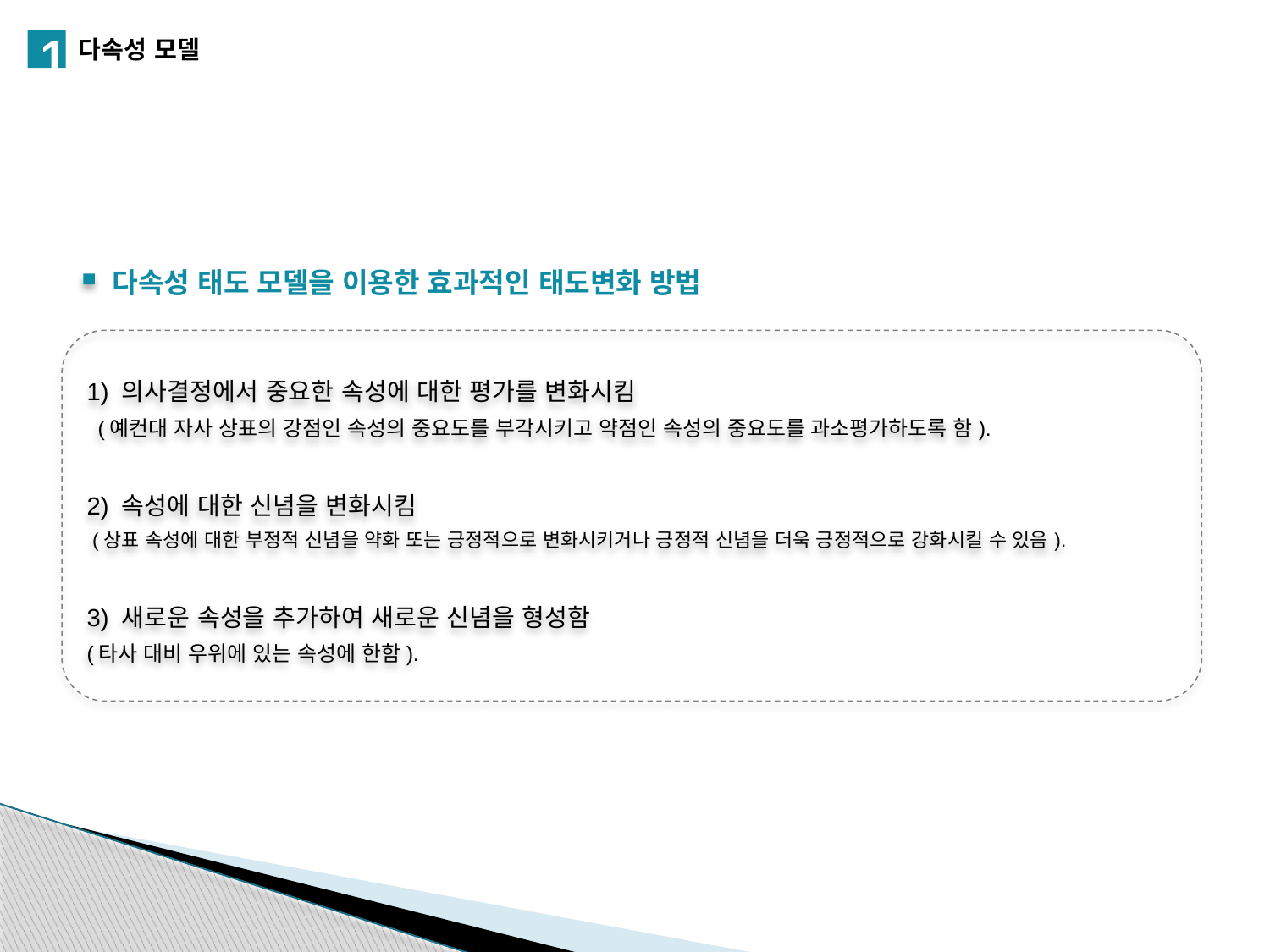

1
다속성 모델

    다속성 태도 모델을 이용한 효과적인 태도변화 방법

1) 의사결정에서 중요한 속성에 대한 평가를 변화시킴
 (예컨대 자사 상표의 강점인 속성의 중요도를 부각시키고 약점인 속성의 중요도를 과소평가하도록 함).

2) 속성에 대한 신념을 변화시킴
 (상표 속성에 대한 부정적 신념을 약화 또는 긍정적으로 변화시키거나 긍정적 신념을 더욱 긍정적으로 강화시킬 수 있음).

3) 새로운 속성을 추가하여 새로운 신념을 형성함
(타사 대비 우위에 있는 속성에 한함).